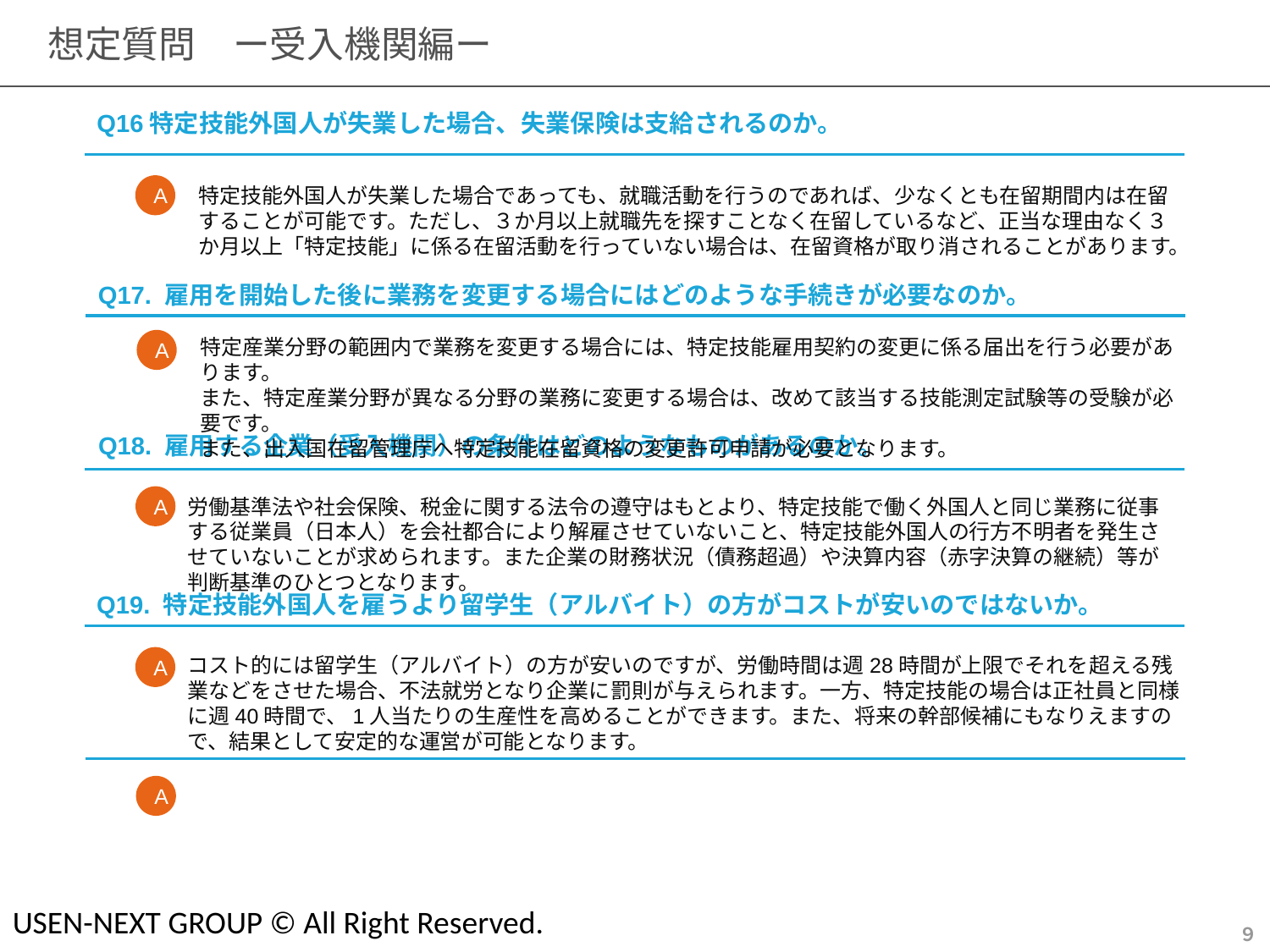

９
# 想定質問　ー受入機関編ー
Q16特定技能外国人が失業した場合、失業保険は支給されるのか。
A
特定技能外国人が失業した場合であっても、就職活動を行うのであれば、少なくとも在留期間内は在留することが可能です。ただし、３か月以上就職先を探すことなく在留しているなど、正当な理由なく３か月以上「特定技能」に係る在留活動を行っていない場合は、在留資格が取り消されることがあります。
Q17. 雇用を開始した後に業務を変更する場合にはどのような手続きが必要なのか。
特定産業分野の範囲内で業務を変更する場合には、特定技能雇用契約の変更に係る届出を行う必要があります。
また、特定産業分野が異なる分野の業務に変更する場合は、改めて該当する技能測定試験等の受験が必要です。
また、出入国在留管理庁へ特定技能在留資格の変更許可申請が必要となります。
A
Q18. 雇用する企業（受入機関）の条件はどのようなものがあるのか。
A
労働基準法や社会保険、税金に関する法令の遵守はもとより、特定技能で働く外国人と同じ業務に従事する従業員（日本人）を会社都合により解雇させていないこと、特定技能外国人の行方不明者を発生させていないことが求められます。また企業の財務状況（債務超過）や決算内容（赤字決算の継続）等が判断基準のひとつとなります。
Q19. 特定技能外国人を雇うより留学生（アルバイト）の方がコストが安いのではないか。
コスト的には留学生（アルバイト）の方が安いのですが、労働時間は週28時間が上限でそれを超える残業などをさせた場合、不法就労となり企業に罰則が与えられます。一方、特定技能の場合は正社員と同様に週40時間で、1人当たりの生産性を高めることができます。また、将来の幹部候補にもなりえますので、結果として安定的な運営が可能となります。
A
A
USEN-NEXT GROUP © All Right Reserved.